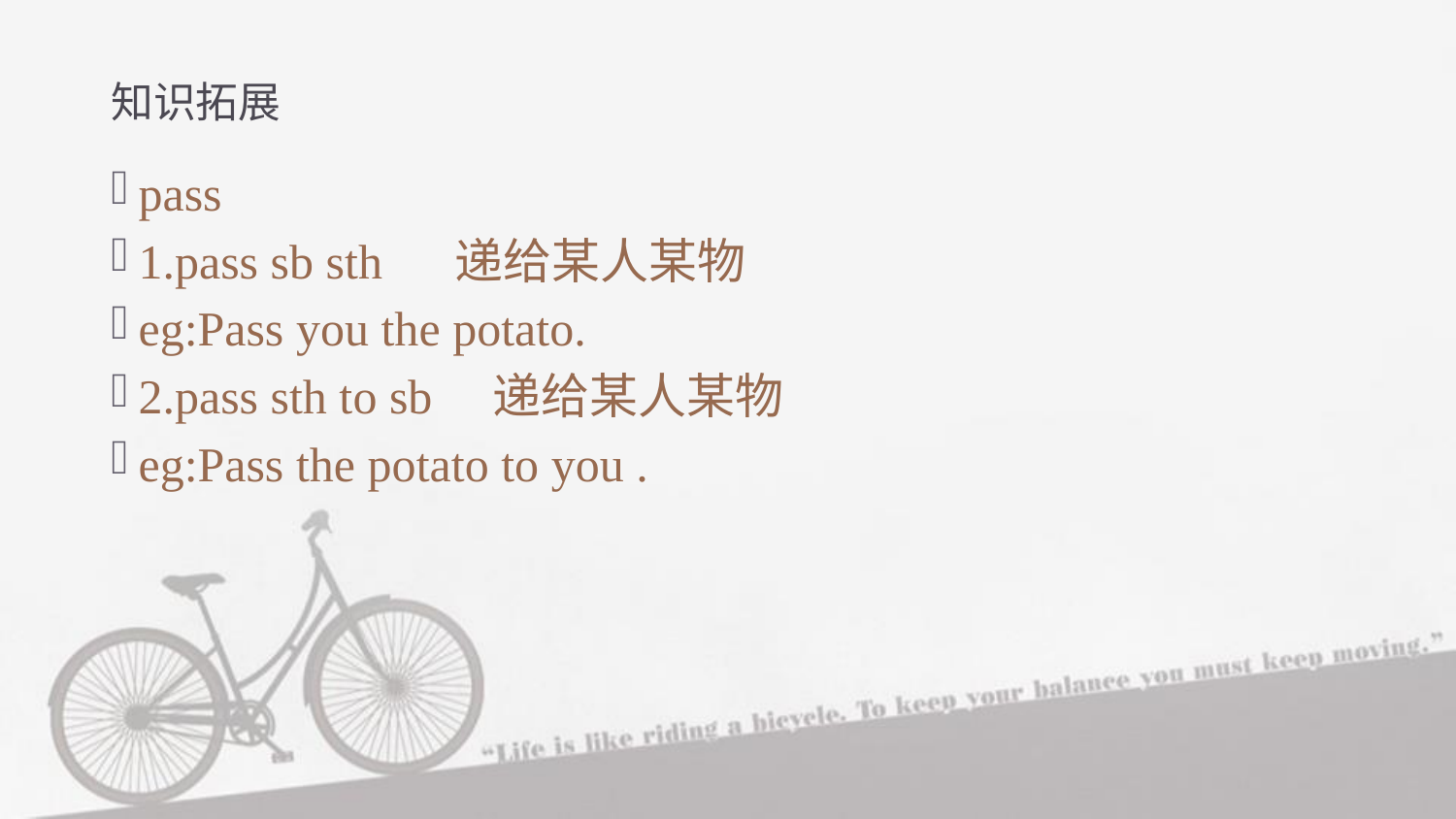

# 知识拓展
pass
1.pass sb sth     递给某人某物
eg:Pass you the potato.
2.pass sth to sb    递给某人某物
eg:Pass the potato to you .